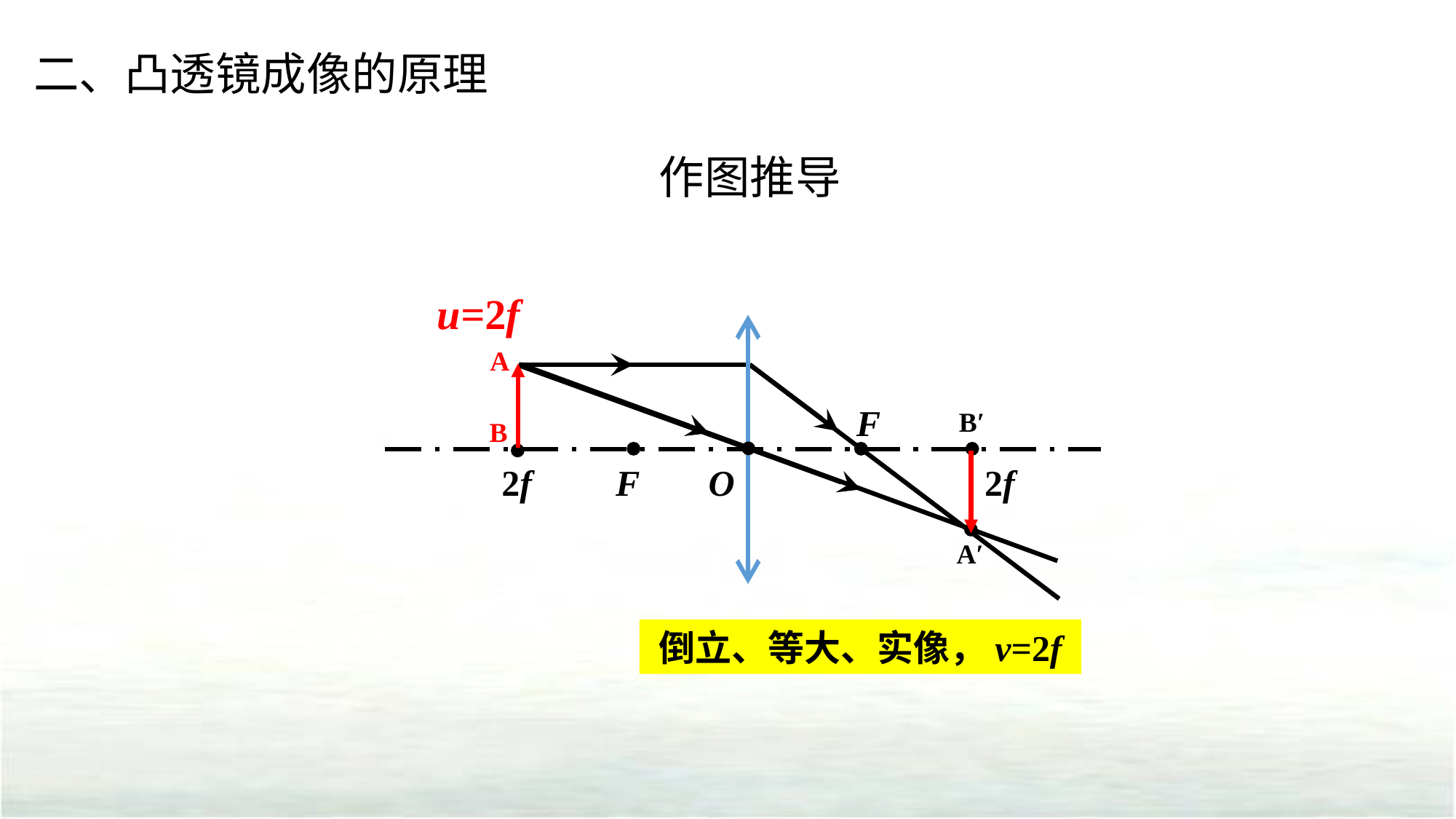

二、凸透镜成像的原理
作图推导
u=2f
A
B
F

O
2f
F
2f

B′

A′
倒立、等大、实像，v=2f